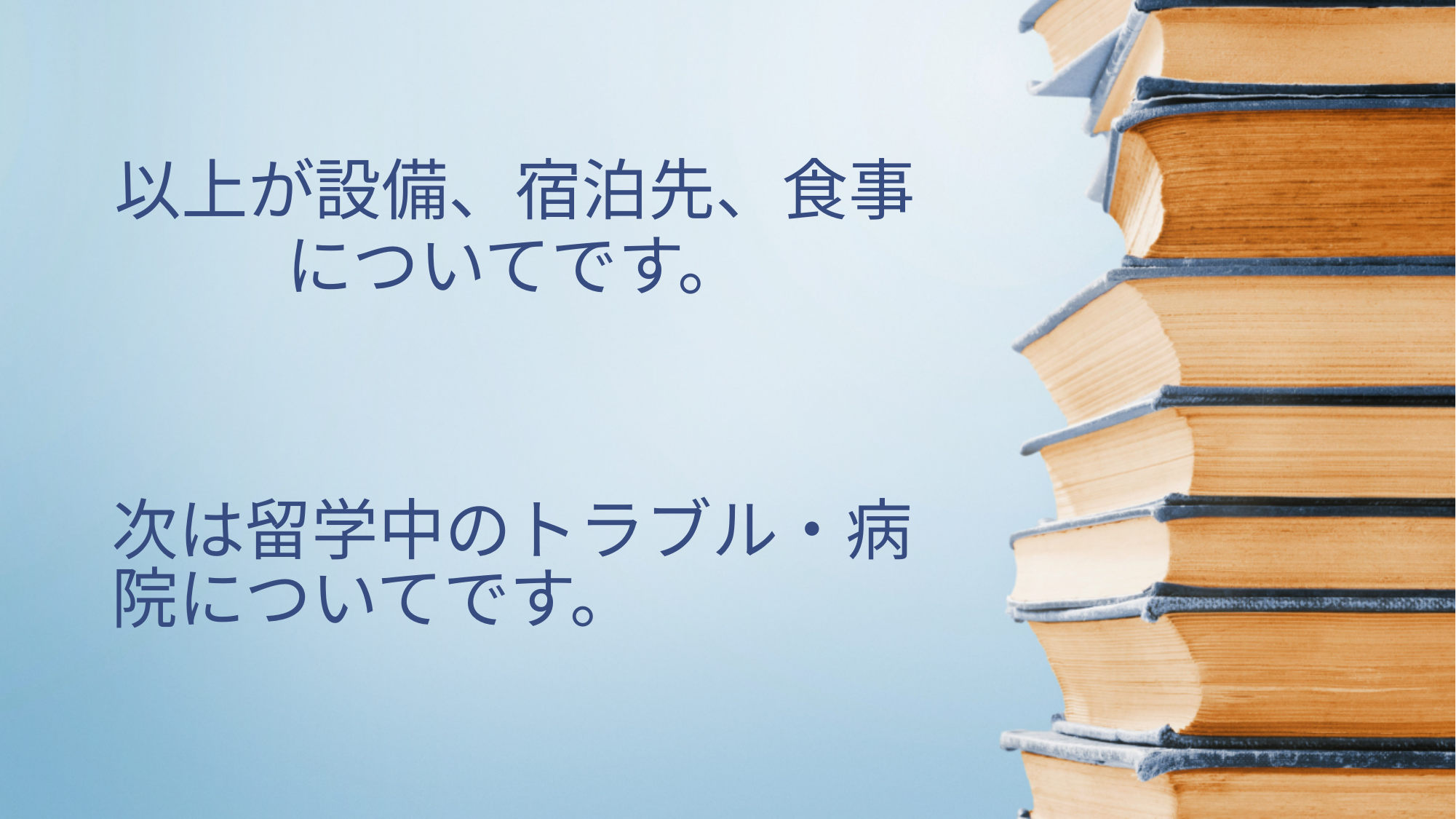

以上が設備、宿泊先、食事についてです。

# 次は留学中のトラブル・病院についてです。